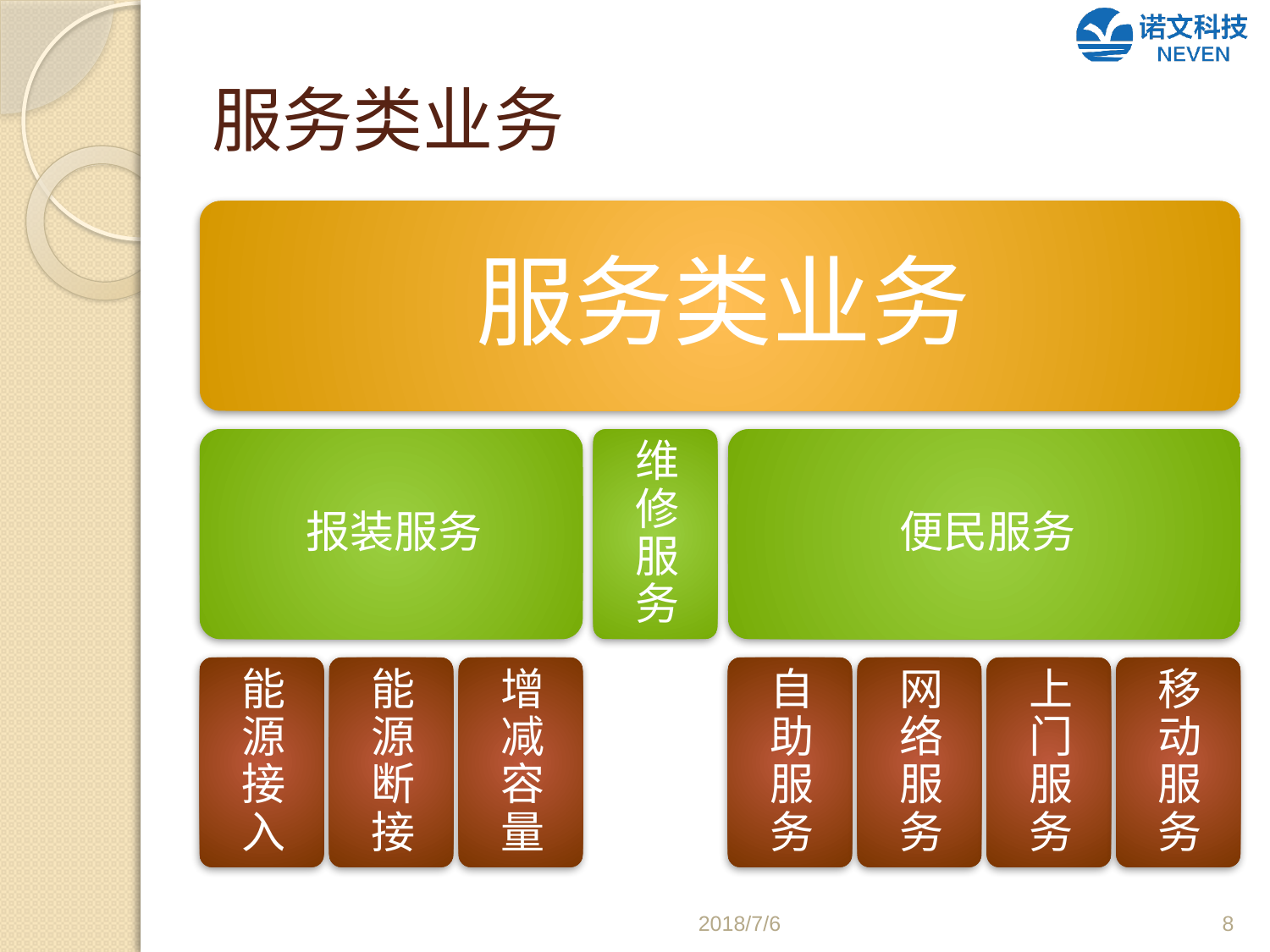

# 服务类业务
服务类业务
报装服务
能源接入
能源断接
增减容量
维修服务
便民服务
自助服务
网络服务
上门服务
移动服务
2018/7/6
8